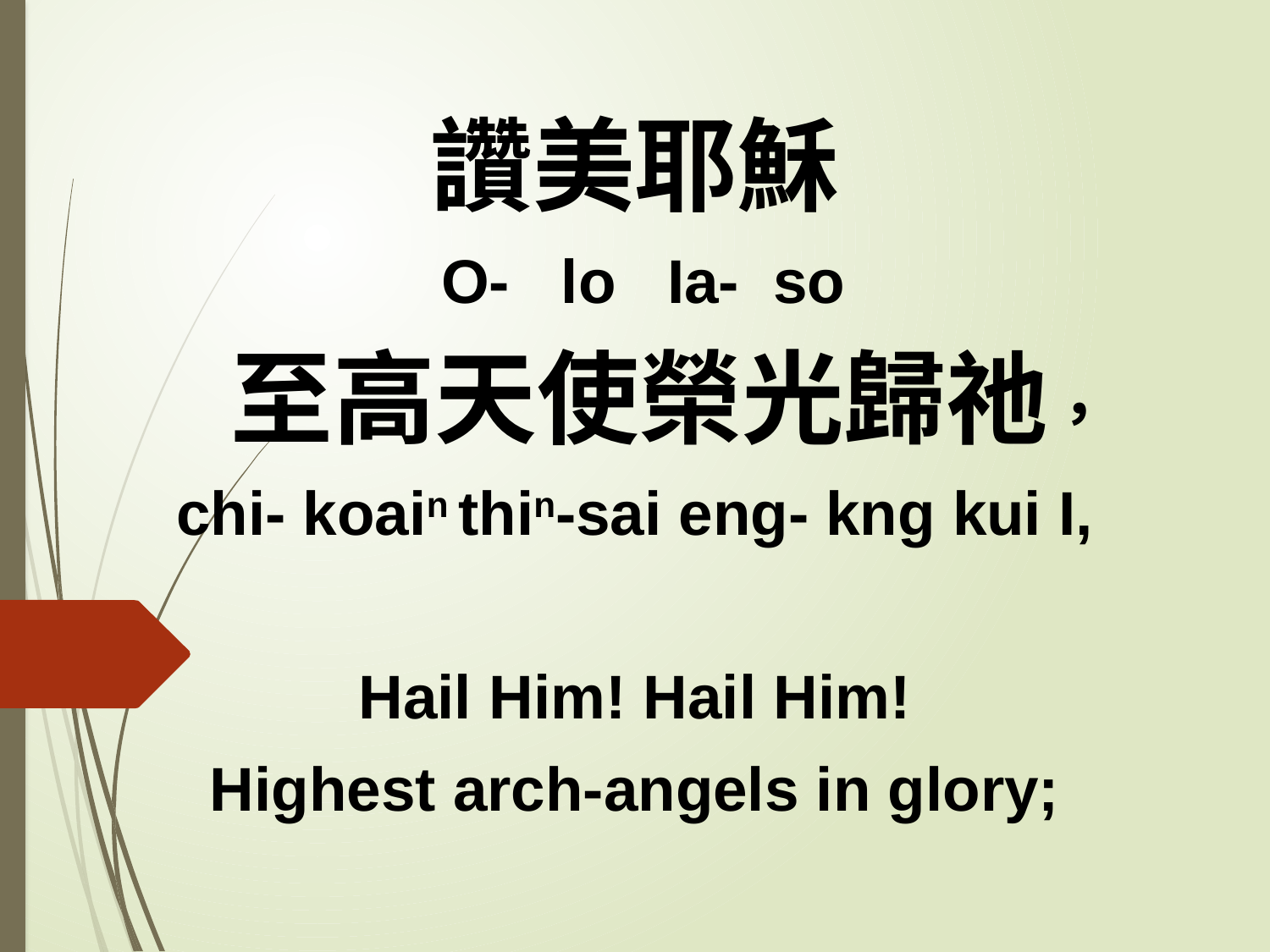

讚美耶穌
 O-   lo   Ia-  so
  至高天使榮光歸祂，
chi- koain thin-sai eng- kng kui I,

Hail Him! Hail Him!
Highest arch-angels in glory;